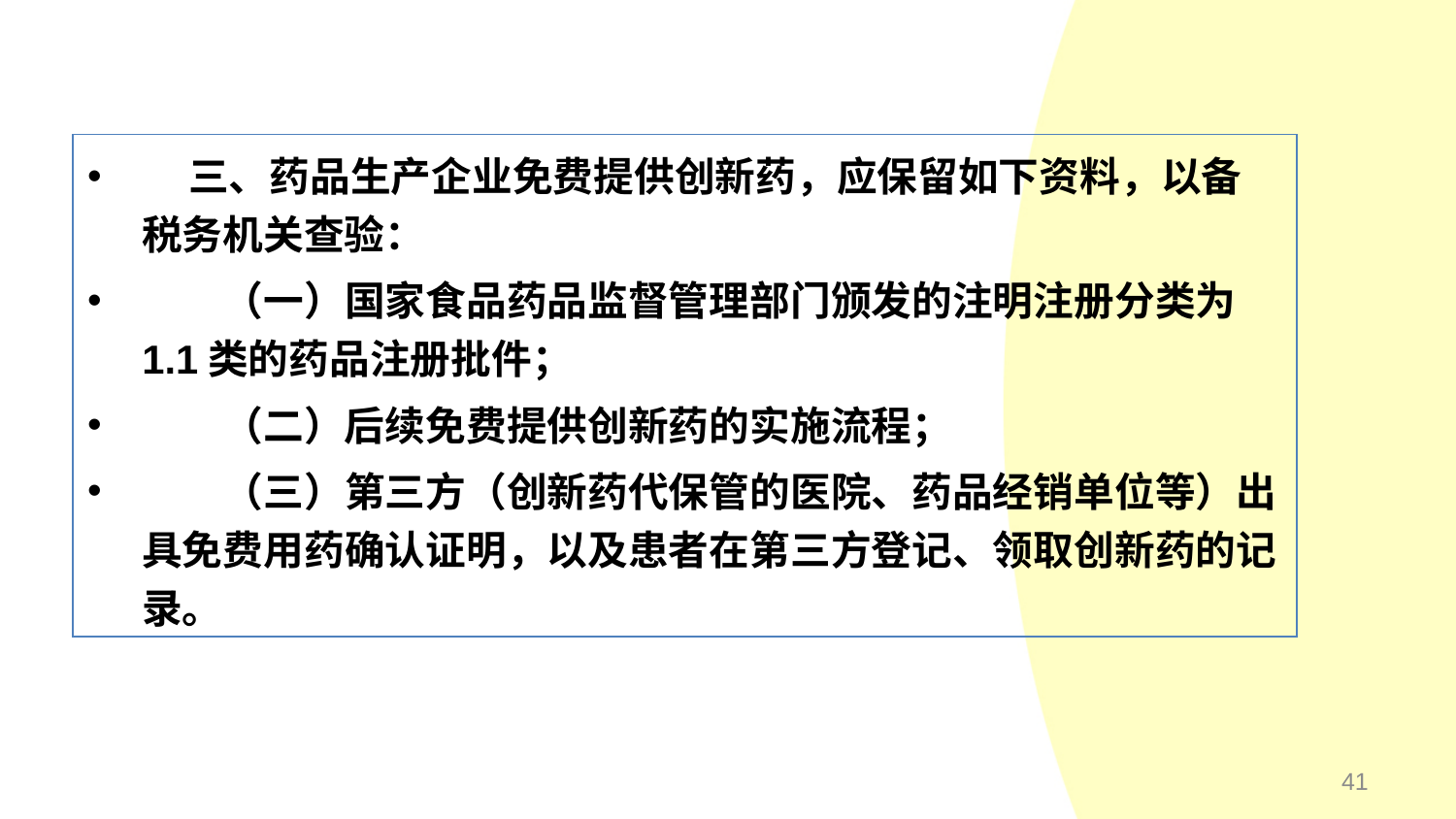

三、药品生产企业免费提供创新药，应保留如下资料，以备税务机关查验：
　　（一）国家食品药品监督管理部门颁发的注明注册分类为1.1类的药品注册批件；
　　（二）后续免费提供创新药的实施流程；
　　（三）第三方（创新药代保管的医院、药品经销单位等）出具免费用药确认证明，以及患者在第三方登记、领取创新药的记录。
41